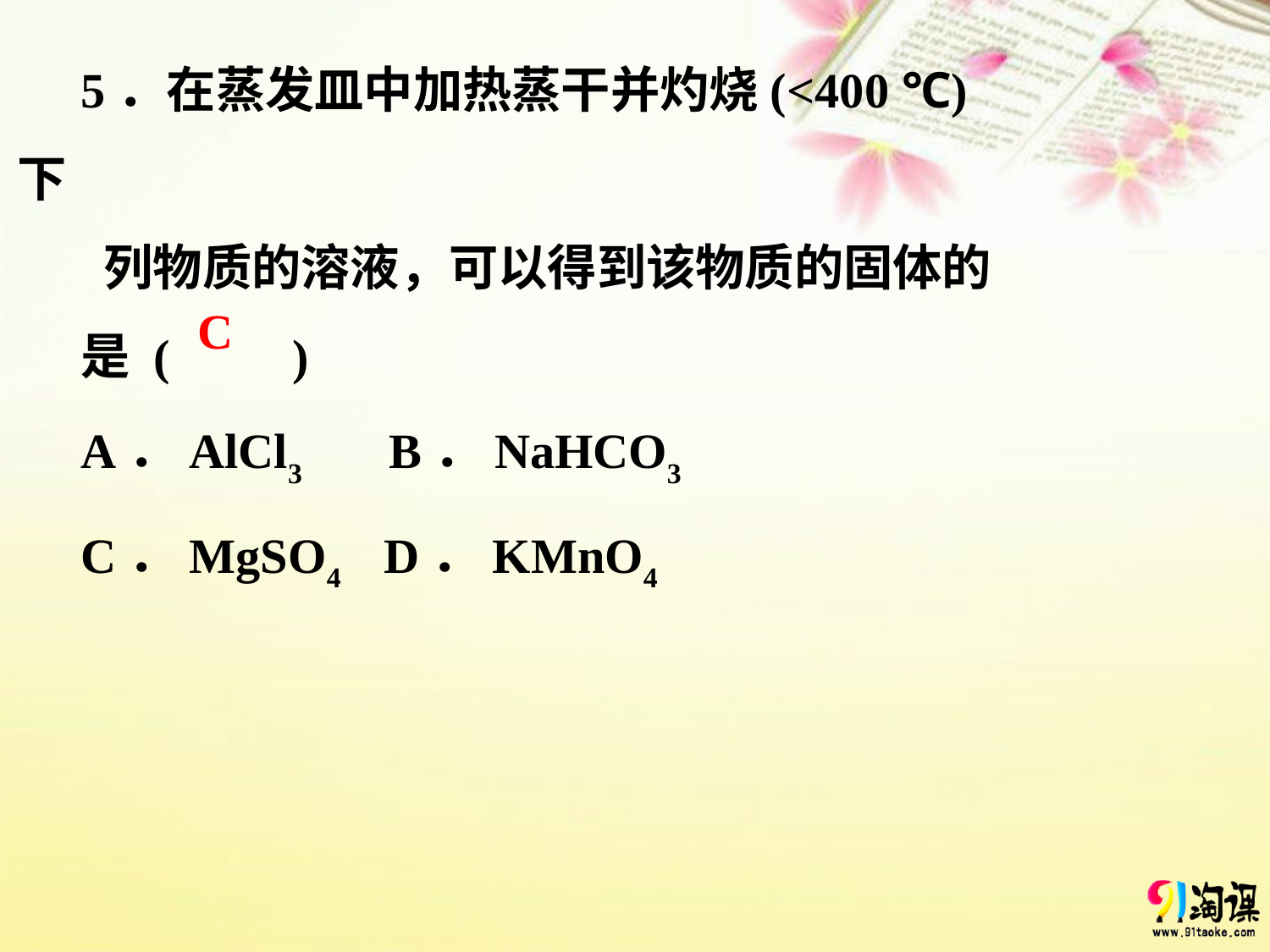

5．在蒸发皿中加热蒸干并灼烧(<400 ℃)下
 列物质的溶液，可以得到该物质的固体的
是 (　　)
A．AlCl3            B．NaHCO3
C．MgSO4      D．KMnO4
C